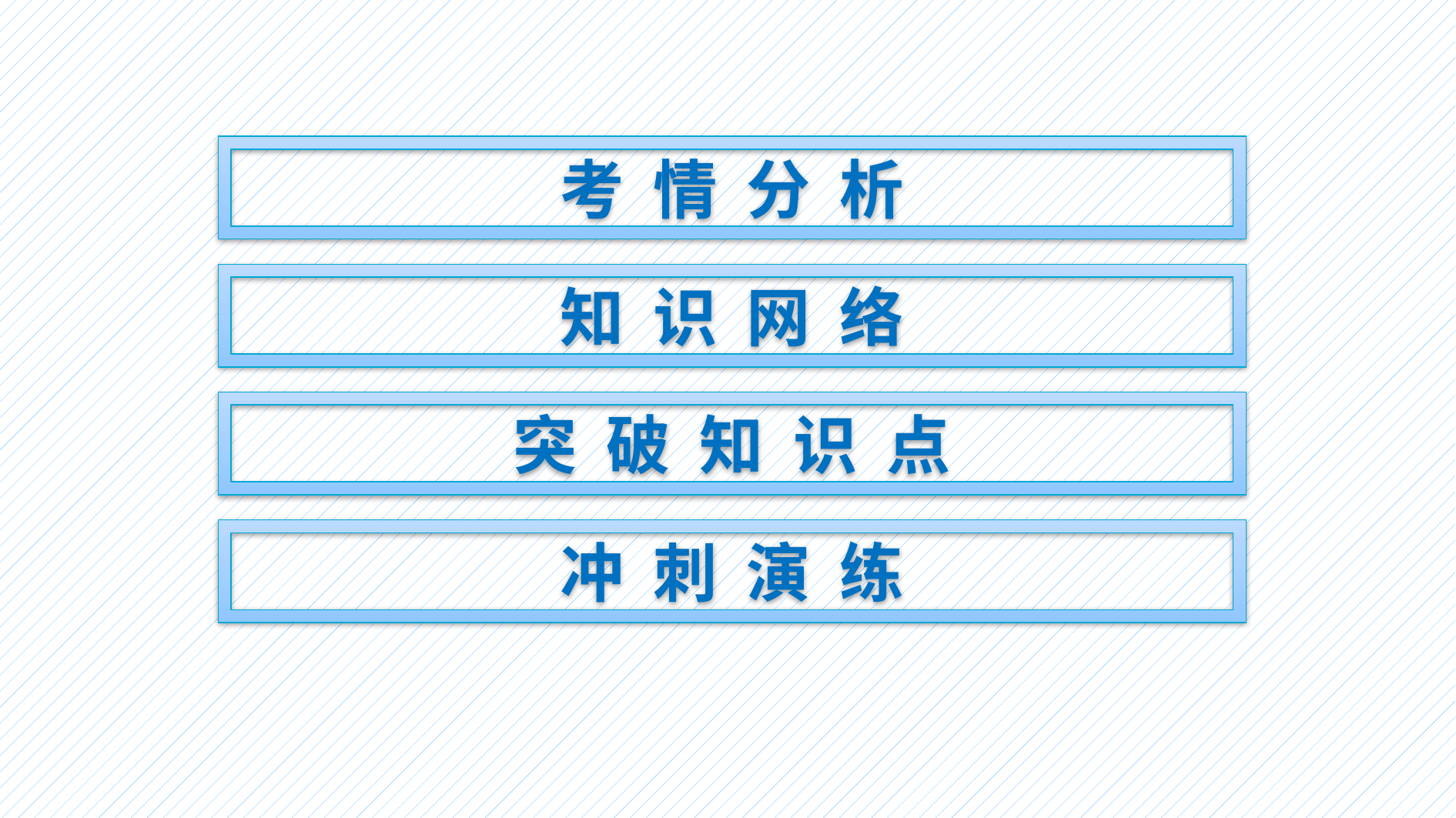

考  情  分  析
知  识  网  络
突  破  知  识  点
冲  刺  演  练